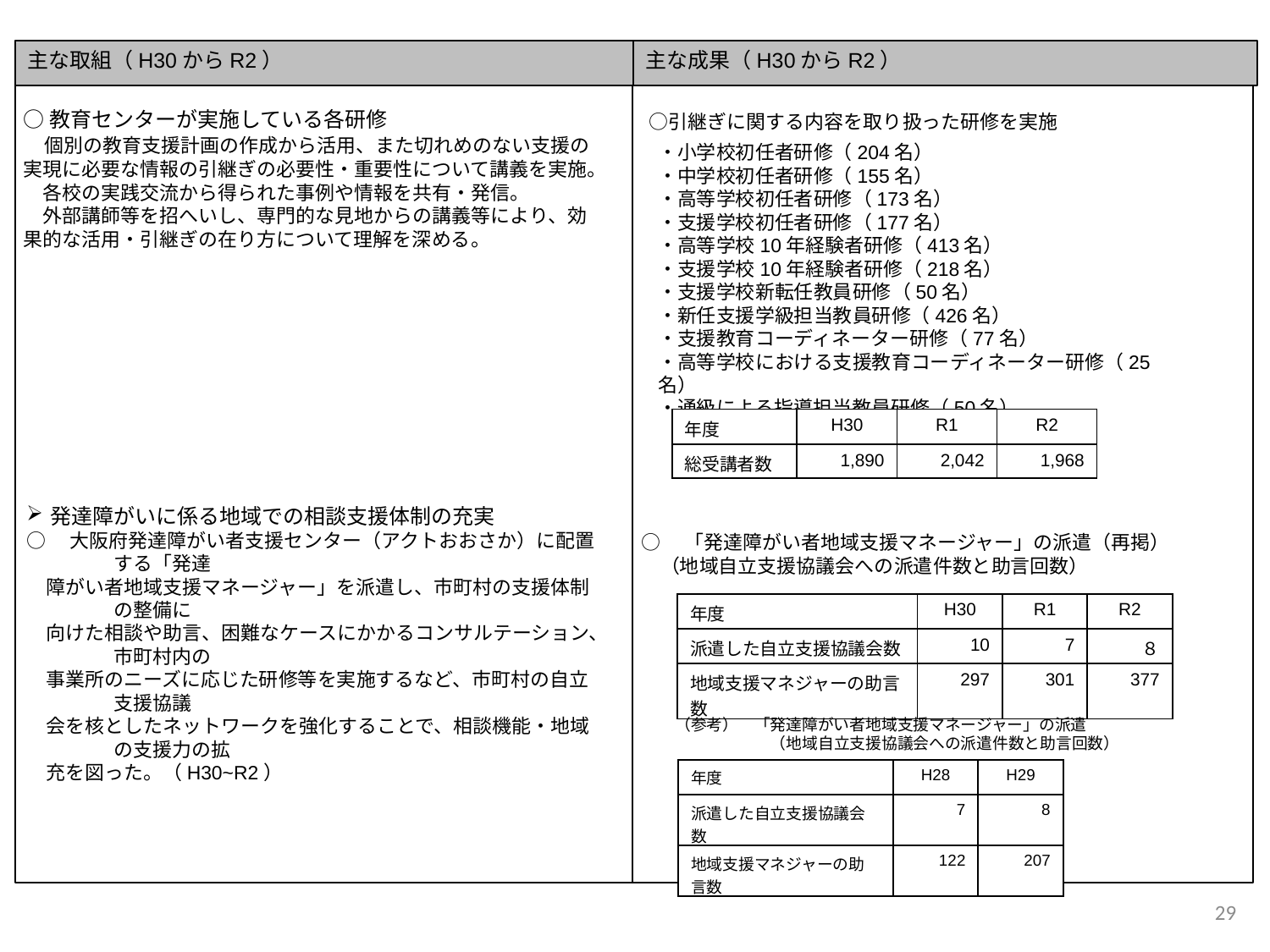

主な取組（H30からR2）
主な成果（H30からR2）

○教育センターが実施している各研修
　個別の教育支援計画の作成から活用、また切れめのない支援の実現に必要な情報の引継ぎの必要性・重要性について講義を実施。
　各校の実践交流から得られた事例や情報を共有・発信。
　外部講師等を招へいし、専門的な見地からの講義等により、効果的な活用・引継ぎの在り方について理解を深める。
　○引継ぎに関する内容を取り扱った研修を実施
・小学校初任者研修（204名）
・中学校初任者研修（155名）
・高等学校初任者研修（173名）
・支援学校初任者研修（177名）
・高等学校10年経験者研修（413名）
・支援学校10年経験者研修（218名）
・支援学校新転任教員研修（50名）
・新任支援学級担当教員研修（426名）
・支援教育コーディネーター研修（77名）
・高等学校における支援教育コーディネーター研修（25名）
・通級による指導担当教員研修（50名）

| 年度 | H30 | R1 | R2 |
| --- | --- | --- | --- |
| 総受講者数 | 1,890 | 2,042 | 1,968 |

発達障がいに係る地域での相談支援体制の充実
○　大阪府発達障がい者支援センター（アクトおおさか）に配置する「発達
　障がい者地域支援マネージャー」を派遣し、市町村の支援体制の整備に
　向けた相談や助言、困難なケースにかかるコンサルテーション、市町村内の
　事業所のニーズに応じた研修等を実施するなど、市町村の自立支援協議
　会を核としたネットワークを強化することで、相談機能・地域の支援力の拡
　充を図った。（H30~R2）

○　「発達障がい者地域支援マネージャー」の派遣（再掲）
　（地域自立支援協議会への派遣件数と助言回数）

| 年度 | H30 | R1 | R2 |
| --- | --- | --- | --- |
| 派遣した自立支援協議会数 | 10 | 7 | ８ |
| 地域支援マネジャーの助言数 | 297 | 301 | 377 |
（参考）　「発達障がい者地域支援マネージャー」の派遣
　　　　　　（地域自立支援協議会への派遣件数と助言回数）
| 年度 | H28 | H29 |
| --- | --- | --- |
| 派遣した自立支援協議会数 | 7 | 8 |
| 地域支援マネジャーの助言数 | 122 | 207 |

29